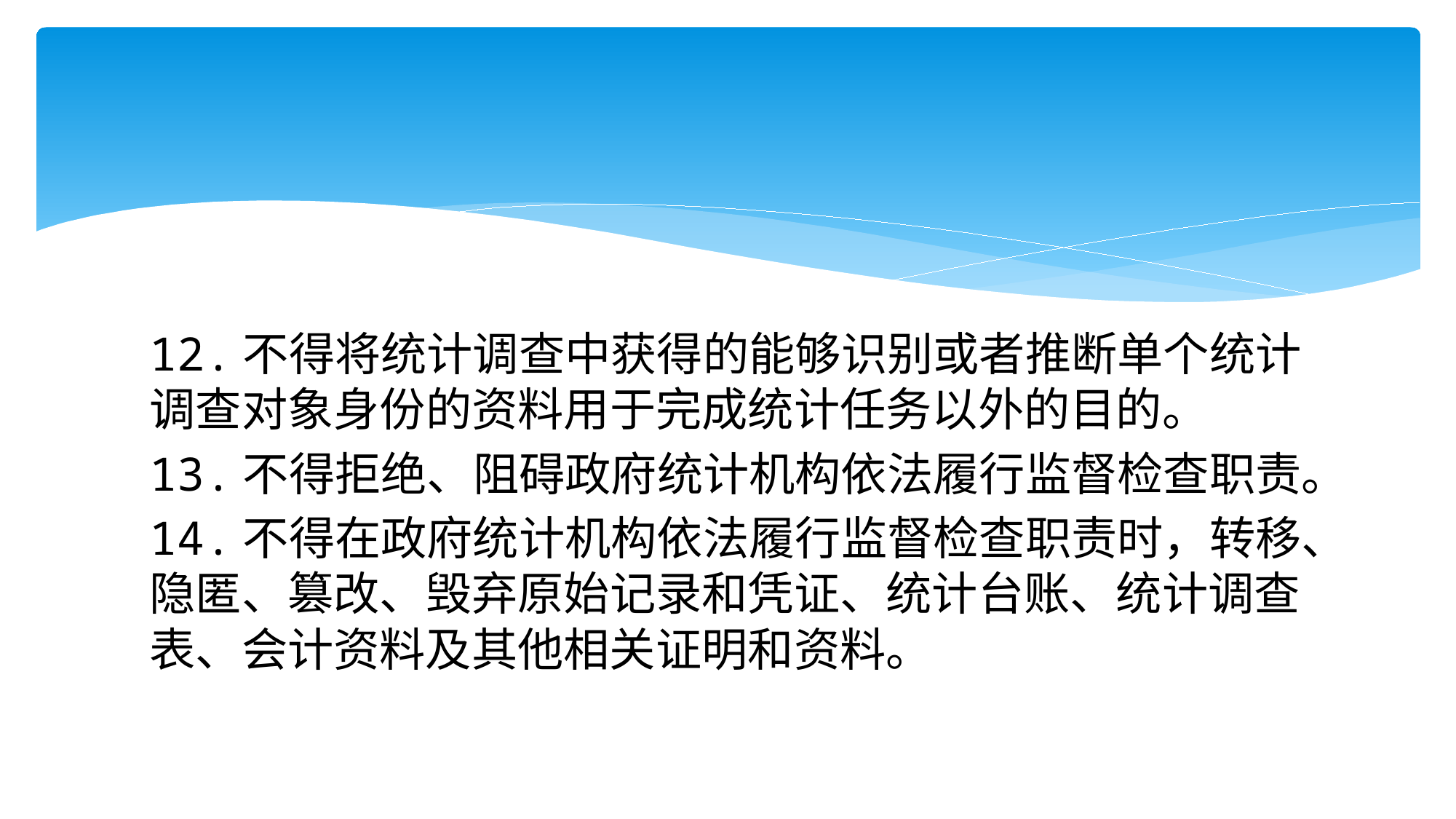

12.不得将统计调查中获得的能够识别或者推断单个统计调查对象身份的资料用于完成统计任务以外的目的。
13.不得拒绝、阻碍政府统计机构依法履行监督检查职责。
14.不得在政府统计机构依法履行监督检查职责时，转移、隐匿、篡改、毁弃原始记录和凭证、统计台账、统计调查表、会计资料及其他相关证明和资料。